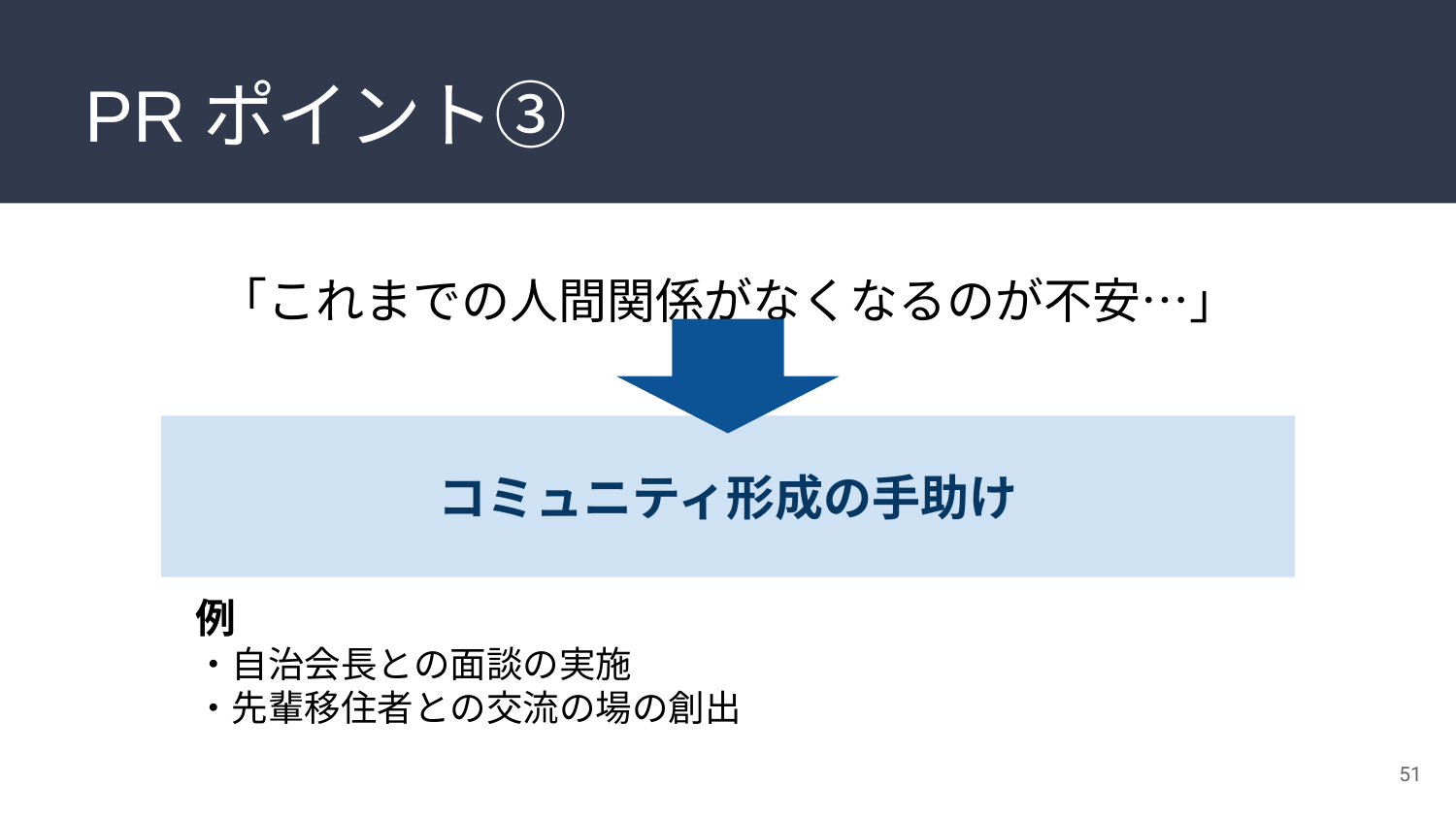

# PRポイント③
「これまでの人間関係がなくなるのが不安…」

コミュニティ形成の手助け
例
・自治会長との面談の実施
・先輩移住者との交流の場の創出

51